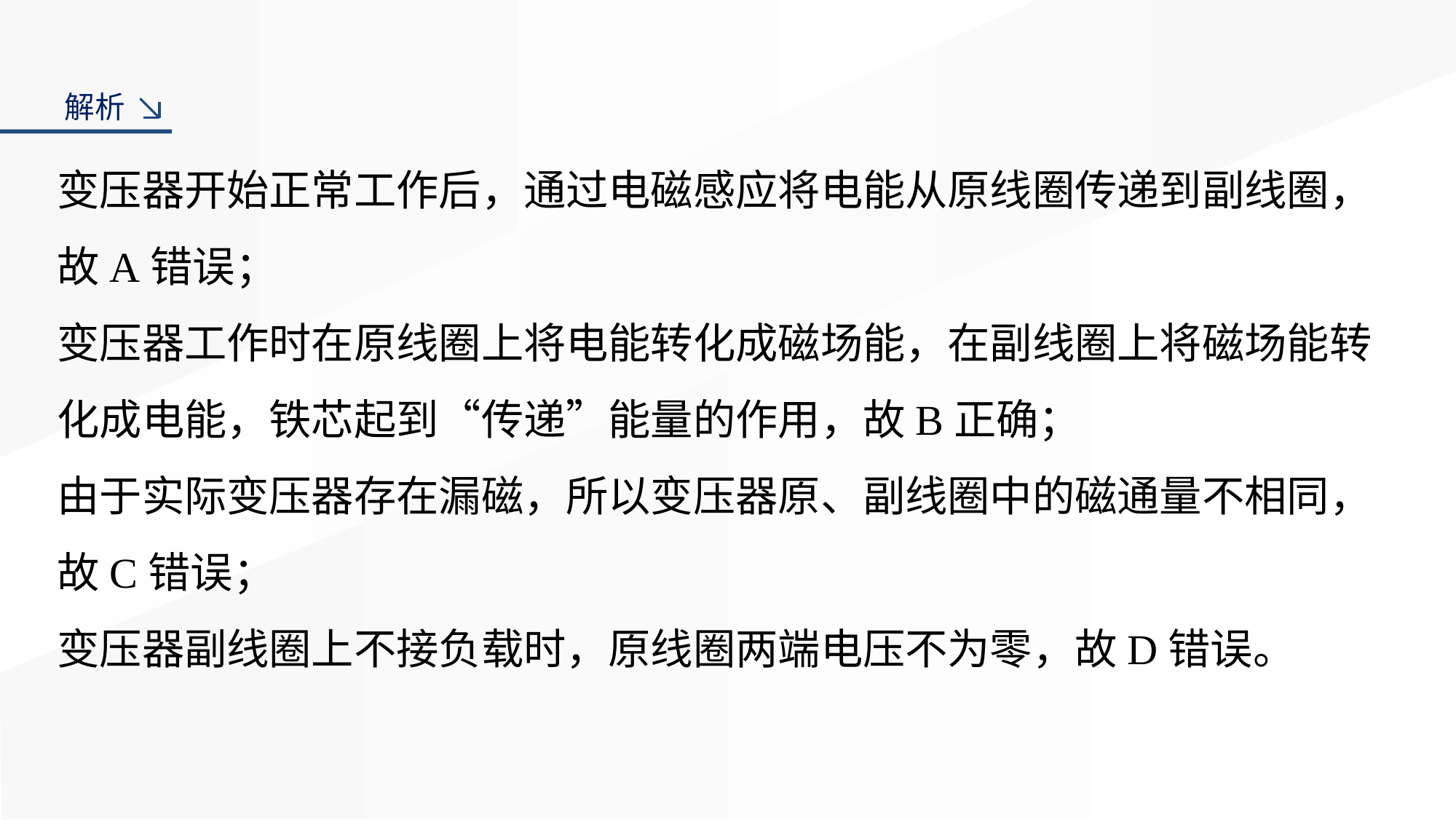

解析

变压器开始正常工作后，通过电磁感应将电能从原线圈传递到副线圈，故A错误；
变压器工作时在原线圈上将电能转化成磁场能，在副线圈上将磁场能转化成电能，铁芯起到“传递”能量的作用，故B正确；
由于实际变压器存在漏磁，所以变压器原、副线圈中的磁通量不相同，故C错误；
变压器副线圈上不接负载时，原线圈两端电压不为零，故D错误。